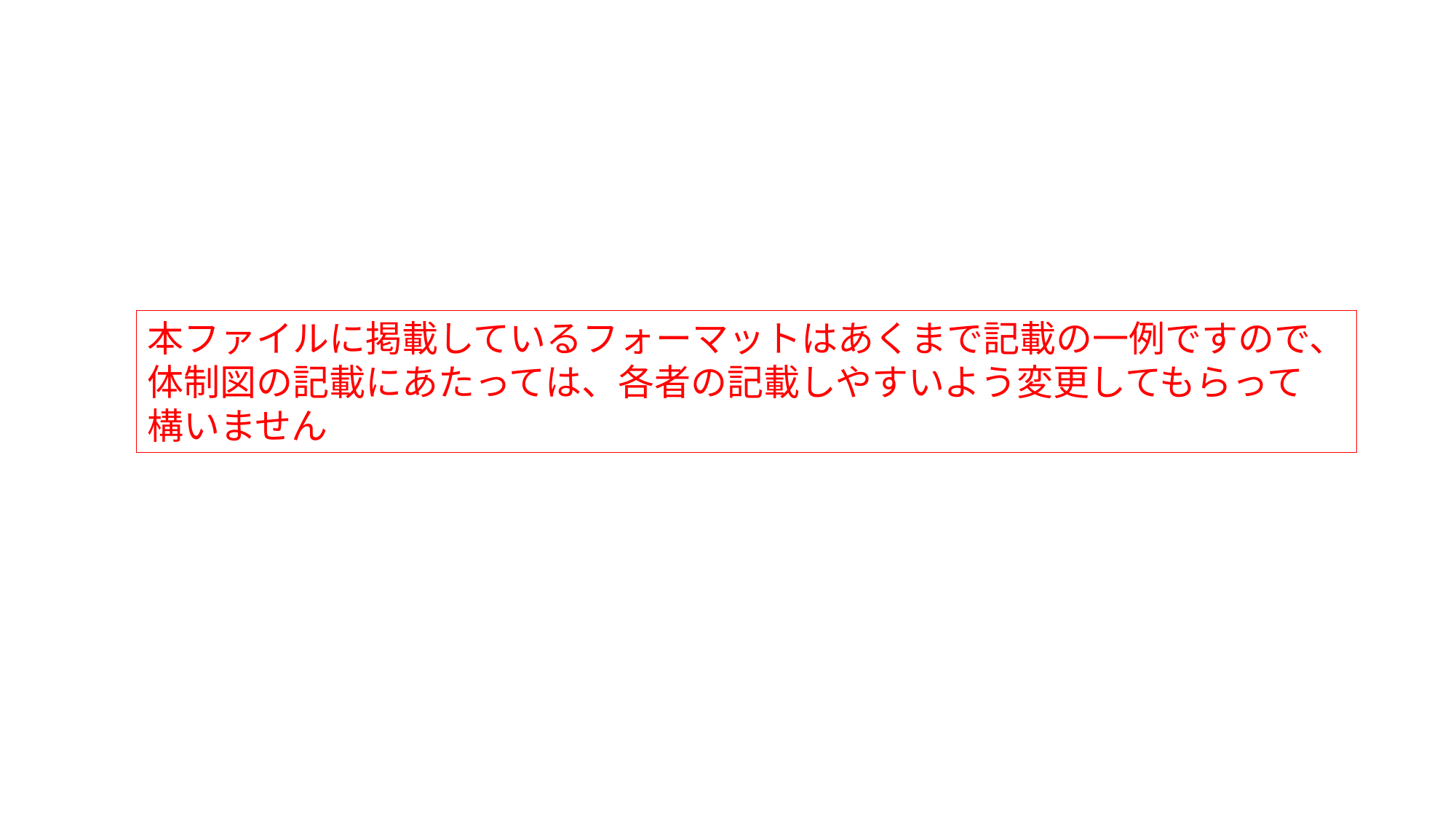

本ファイルに掲載しているフォーマットはあくまで記載の一例ですので、
体制図の記載にあたっては、各者の記載しやすいよう変更してもらって
構いません